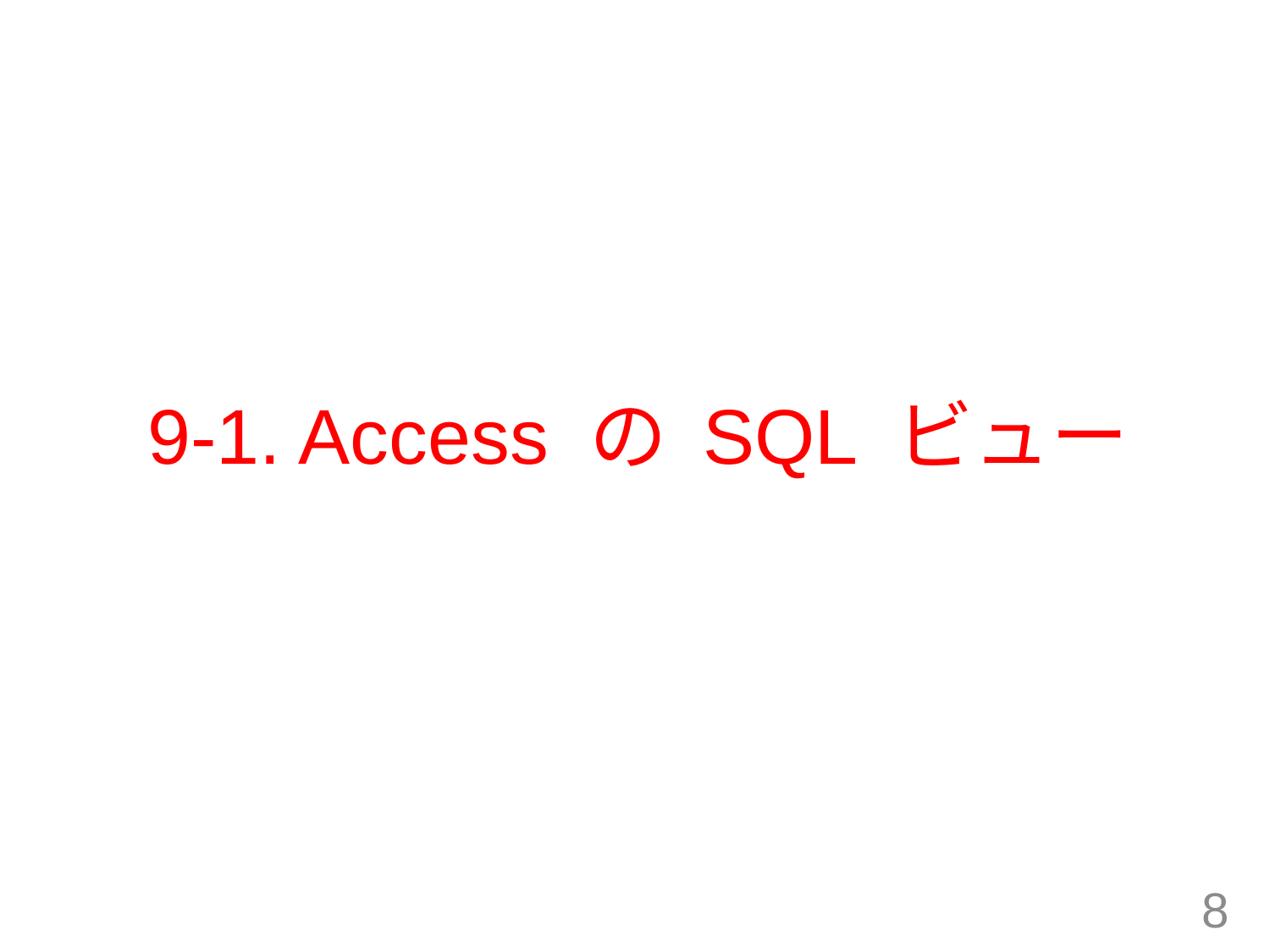

# 9-1. Access の SQL ビュー

8